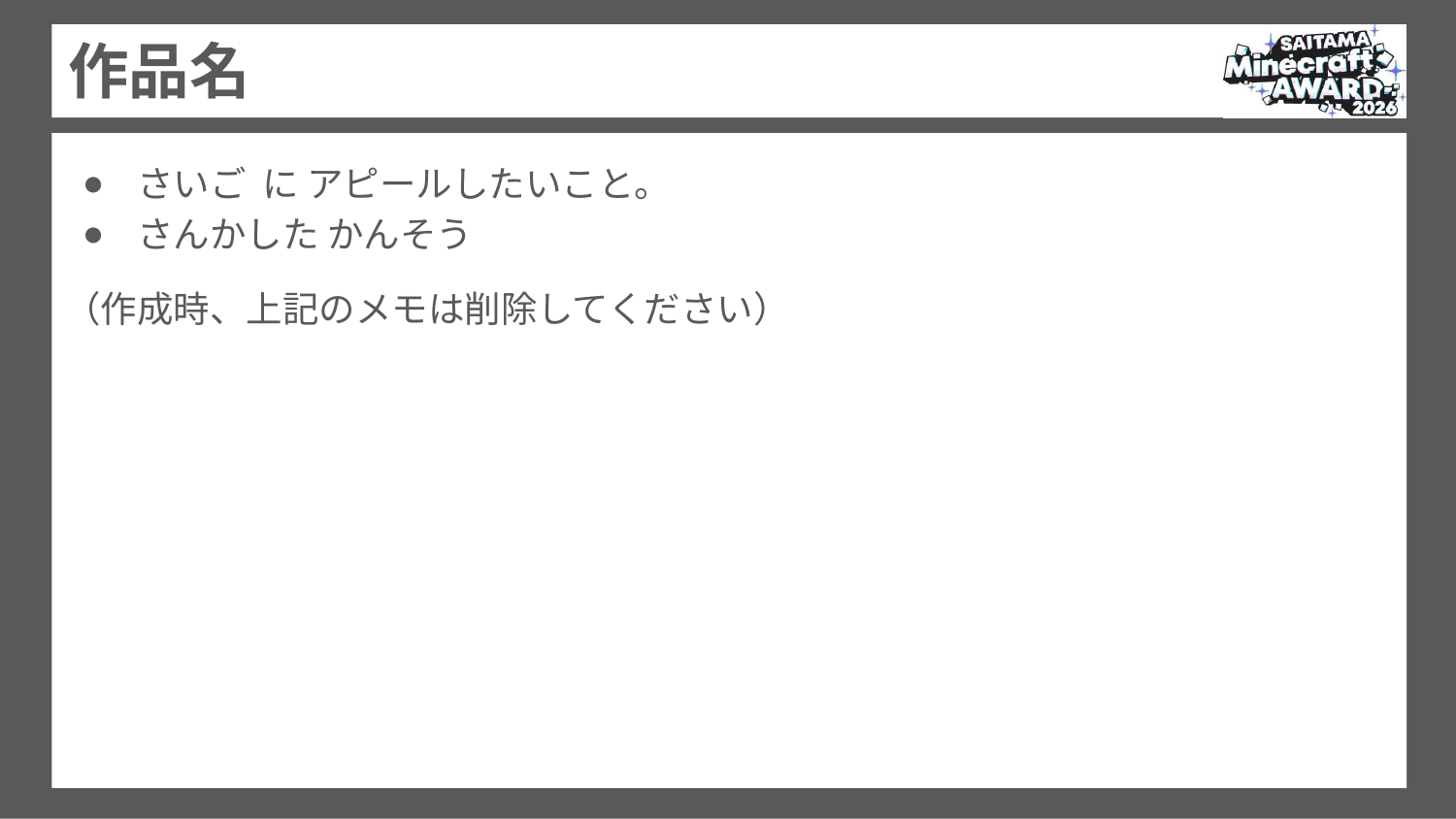

作品名
さいご  に アピールしたいこと。
さんかした かんそう
（作成時、上記のメモは削除してください）